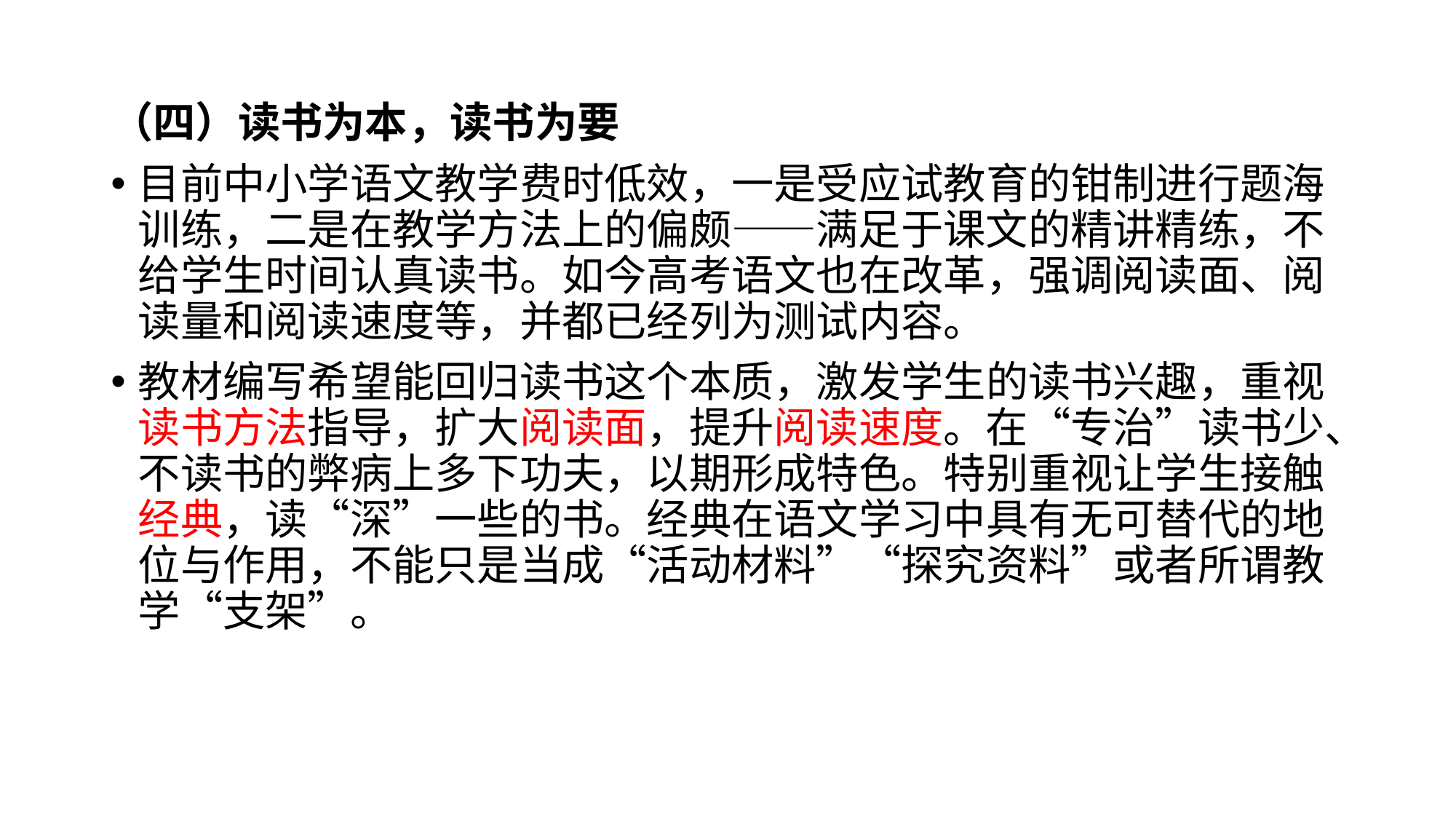

（四）读书为本，读书为要
目前中小学语文教学费时低效，一是受应试教育的钳制进行题海训练，二是在教学方法上的偏颇——满足于课文的精讲精练，不给学生时间认真读书。如今高考语文也在改革，强调阅读面、阅读量和阅读速度等，并都已经列为测试内容。
教材编写希望能回归读书这个本质，激发学生的读书兴趣，重视读书方法指导，扩大阅读面，提升阅读速度。在“专治”读书少、不读书的弊病上多下功夫，以期形成特色。特别重视让学生接触经典，读“深”一些的书。经典在语文学习中具有无可替代的地位与作用，不能只是当成“活动材料”“探究资料”或者所谓教学“支架”。